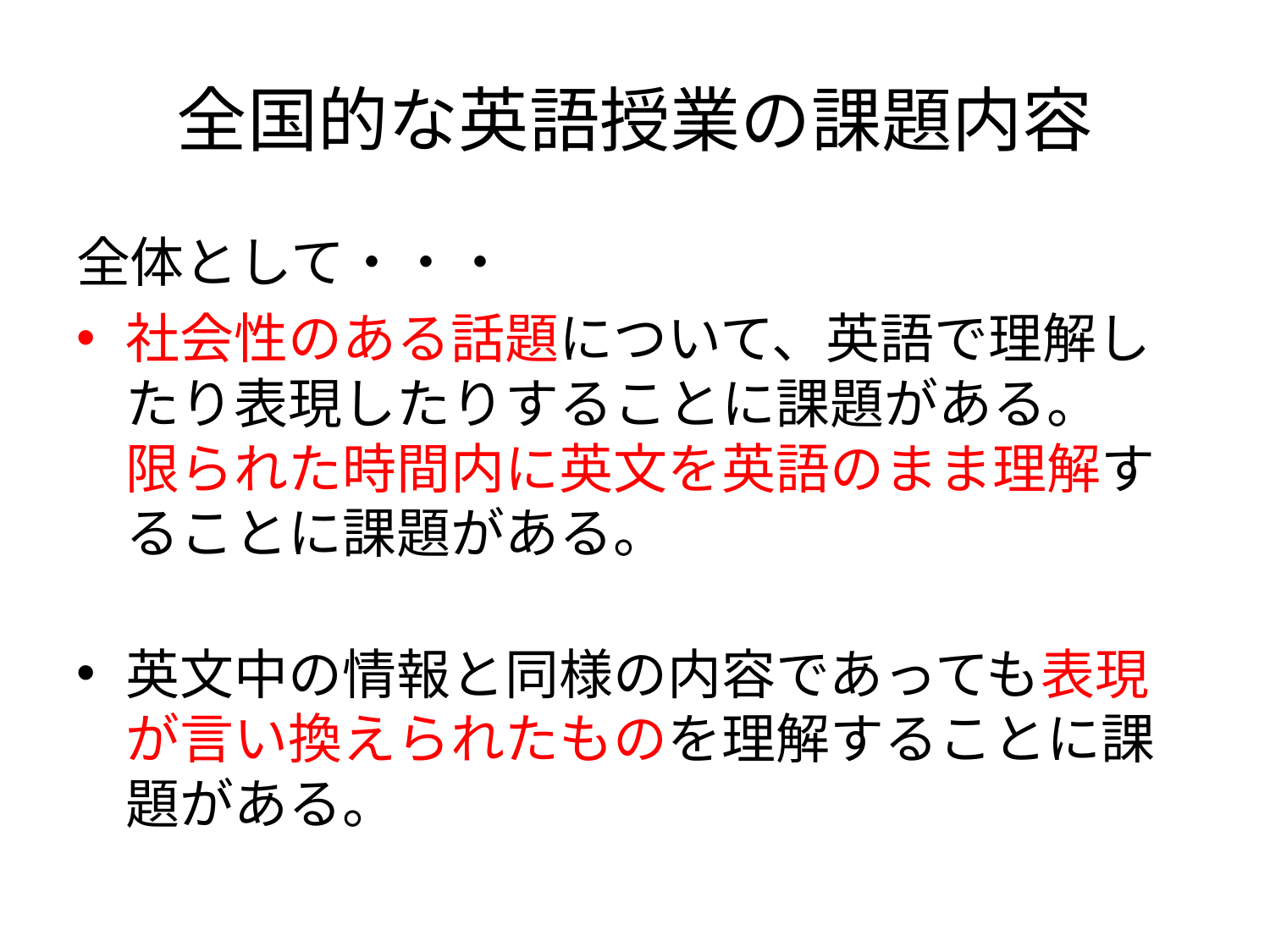

# 全国的な英語授業の課題内容
全体として・・・
社会性のある話題について、英語で理解したり表現したりすることに課題がある。
限られた時間内に英文を英語のまま理解することに課題がある。
英文中の情報と同様の内容であっても表現が言い換えられたものを理解することに課題がある。